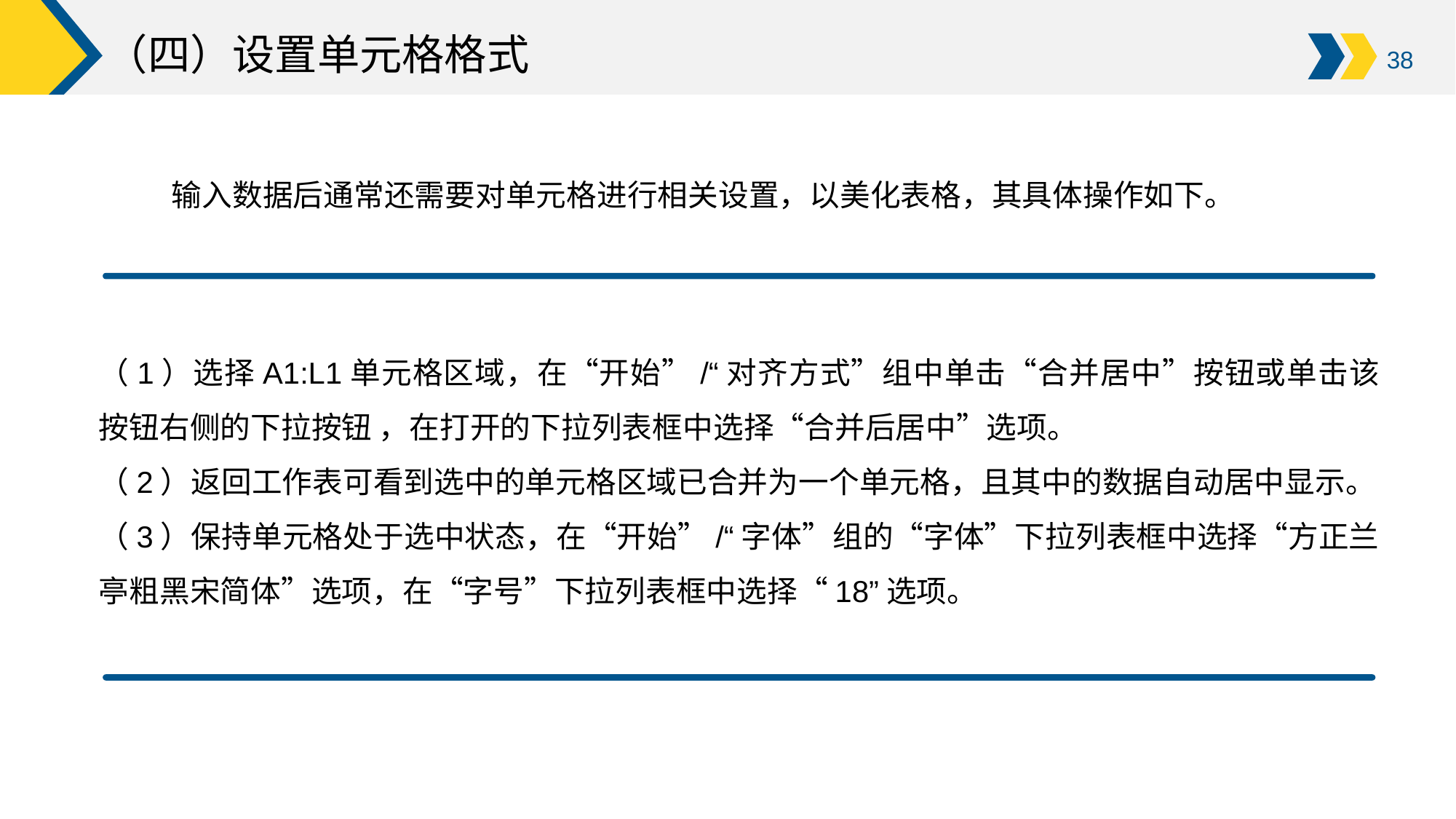

# （四）设置单元格格式

输入数据后通常还需要对单元格进行相关设置，以美化表格，其具体操作如下。
（1）选择A1:L1单元格区域，在“开始”/“对齐方式”组中单击“合并居中”按钮或单击该按钮右侧的下拉按钮 ，在打开的下拉列表框中选择“合并后居中”选项。
（2）返回工作表可看到选中的单元格区域已合并为一个单元格，且其中的数据自动居中显示。
（3）保持单元格处于选中状态，在“开始”/“字体”组的“字体”下拉列表框中选择“方正兰亭粗黑宋简体”选项，在“字号”下拉列表框中选择“18”选项。